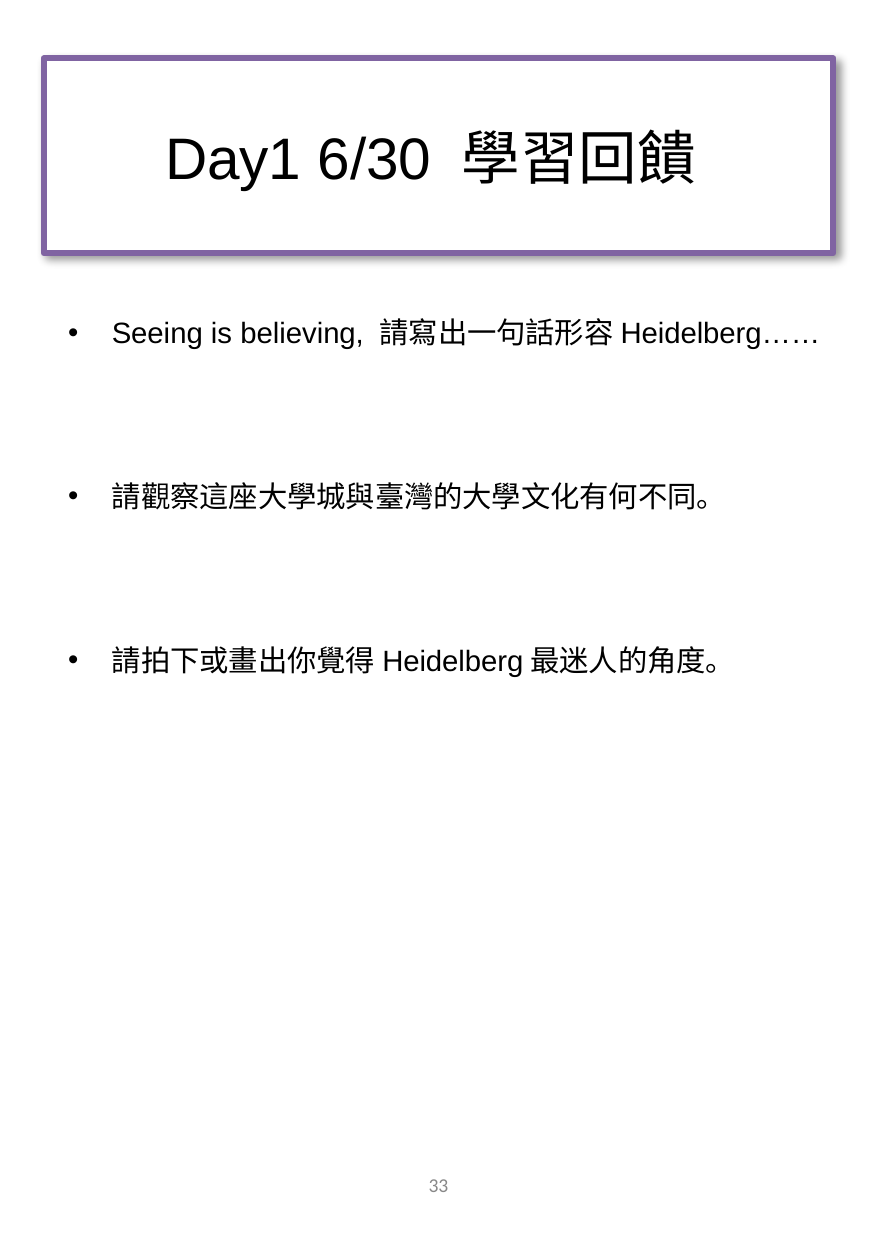

# Day1 6/30 學習回饋
Seeing is believing, 請寫出一句話形容Heidelberg……

請觀察這座大學城與臺灣的大學文化有何不同。

請拍下或畫出你覺得Heidelberg最迷人的角度。
33